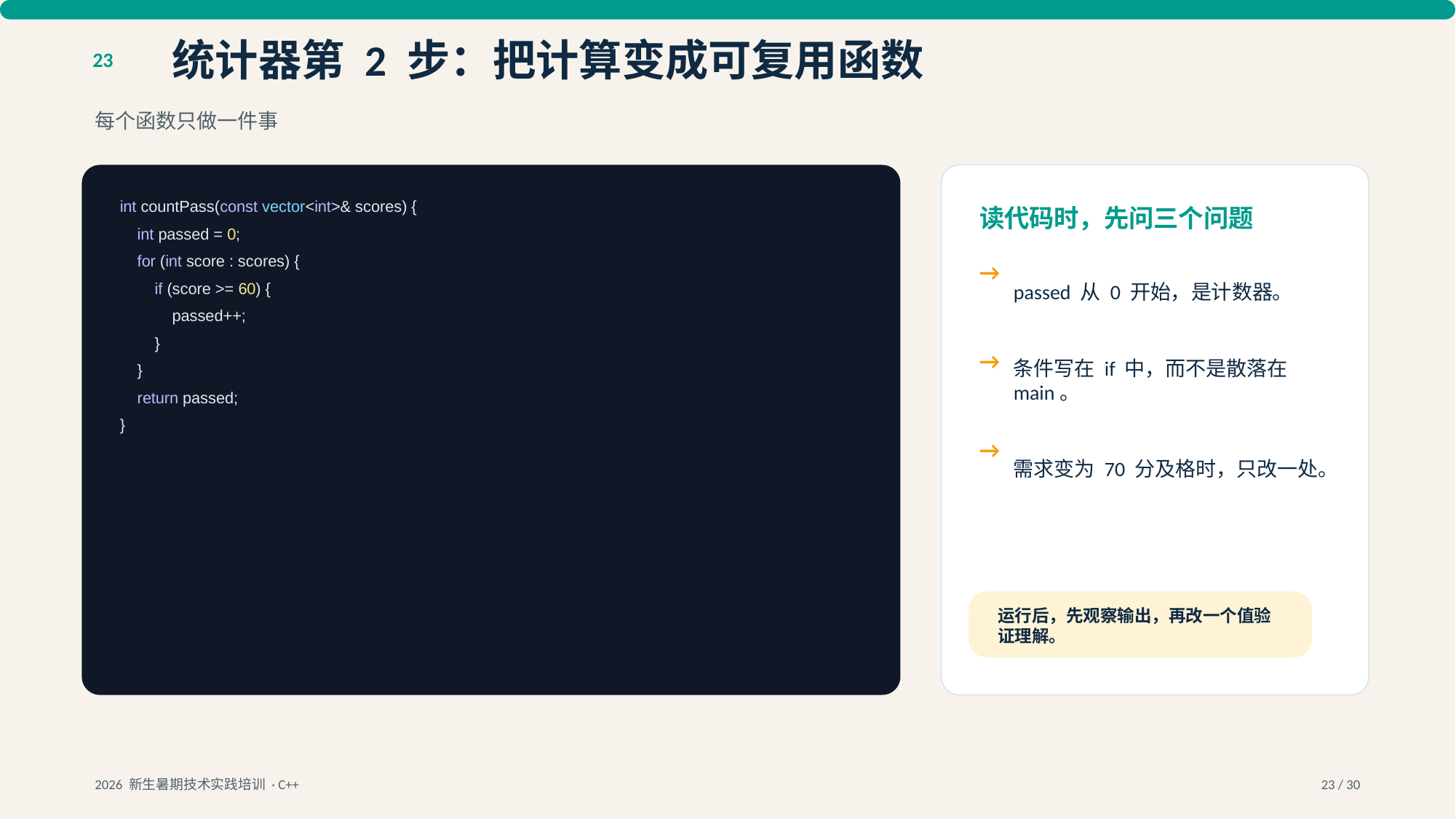

统计器第 2 步：把计算变成可复用函数
23
每个函数只做一件事

int countPass(const vector<int>& scores) {
读代码时，先问三个问题
    int passed = 0;
    for (int score : scores) {
→
passed 从 0 开始，是计数器。
        if (score >= 60) {
            passed++;
        }
→
条件写在 if 中，而不是散落在 main。
    }
    return passed;
}
→
需求变为 70 分及格时，只改一处。

运行后，先观察输出，再改一个值验证理解。
2026 新生暑期技术实践培训 · C++
23 / 30